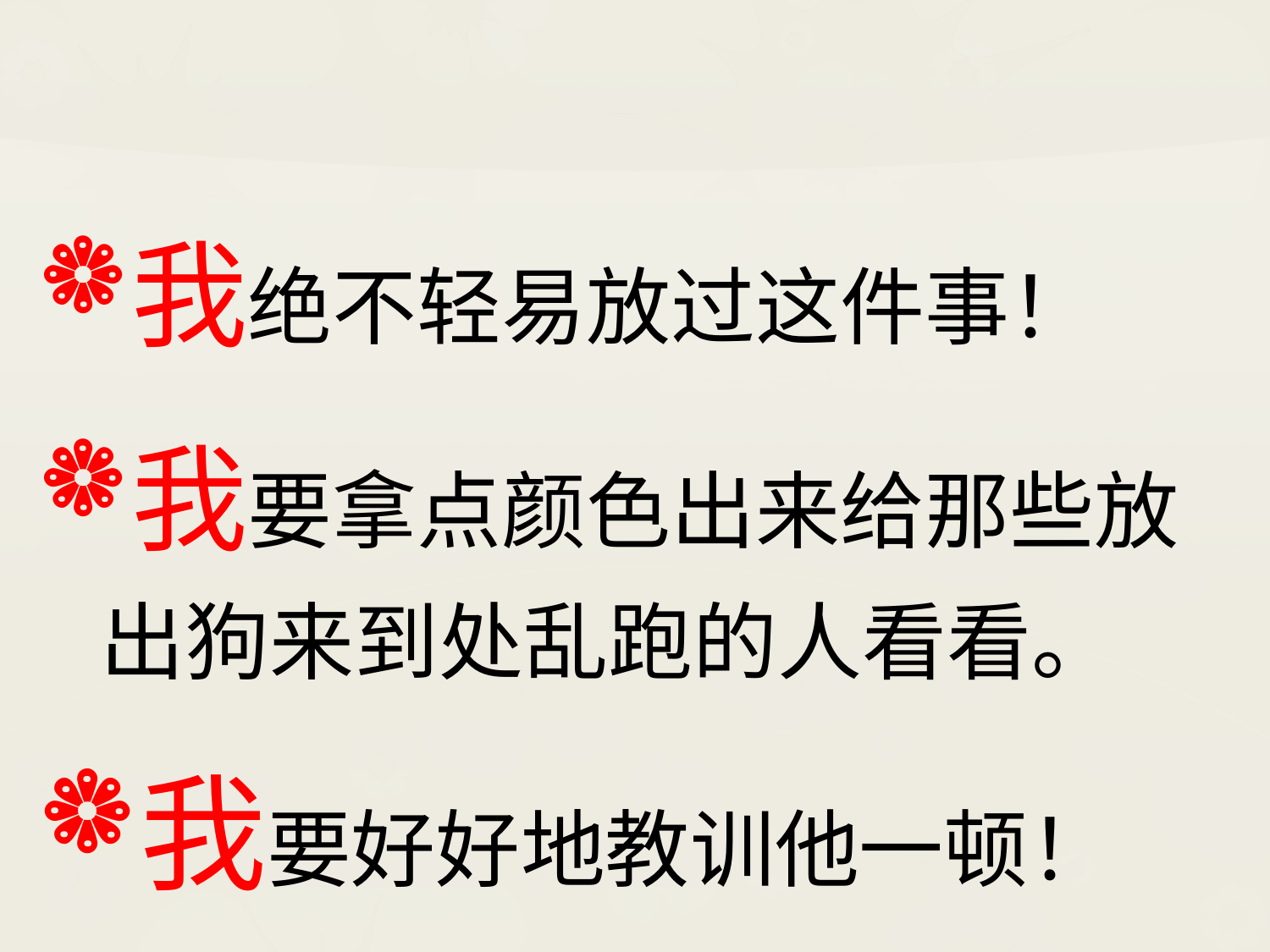

#
我绝不轻易放过这件事！
我要拿点颜色出来给那些放出狗来到处乱跑的人看看。
我要好好地教训他一顿！